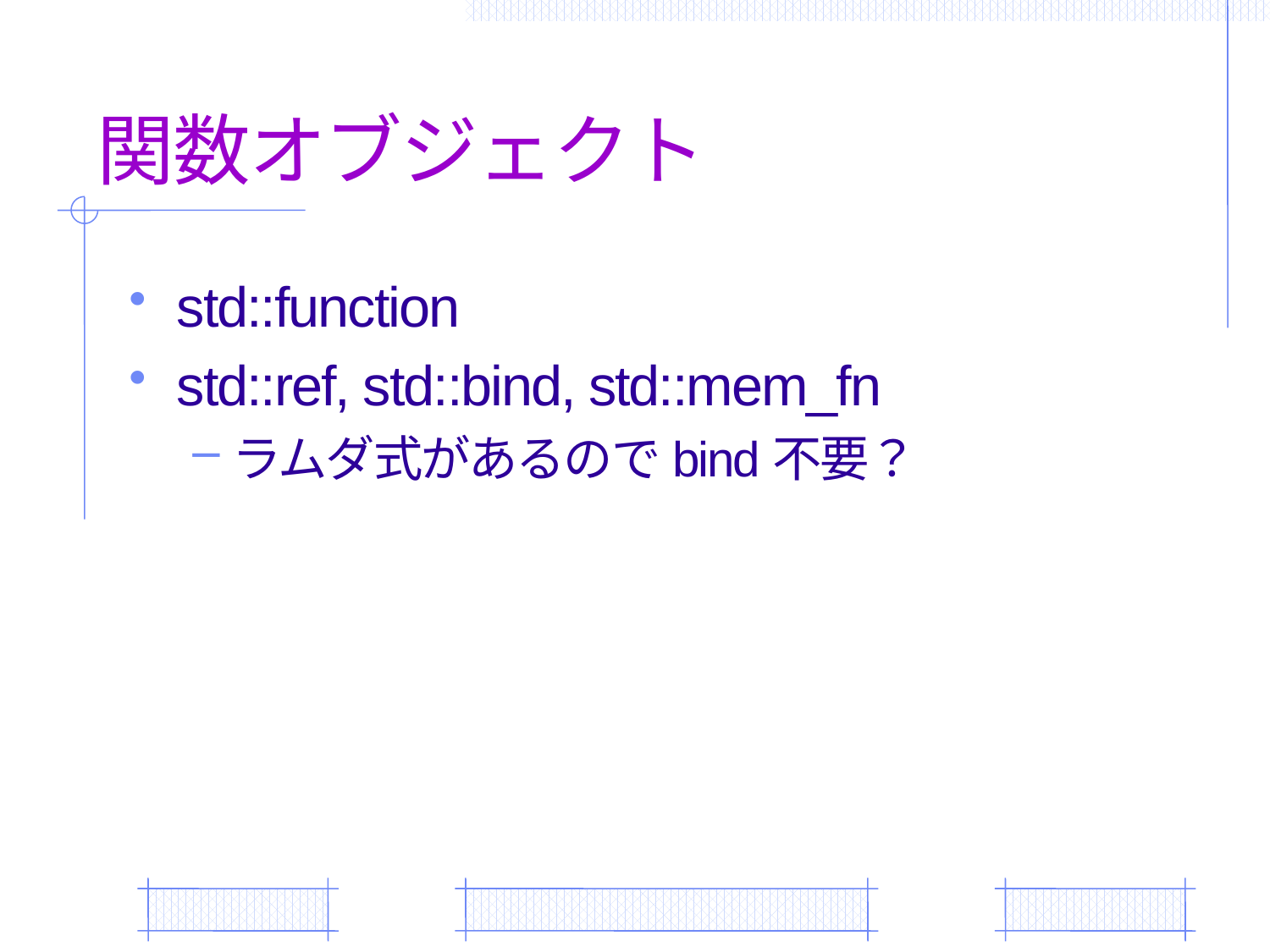

# 関数オブジェクト
std::function
std::ref, std::bind, std::mem_fn
ラムダ式があるのでbind不要？